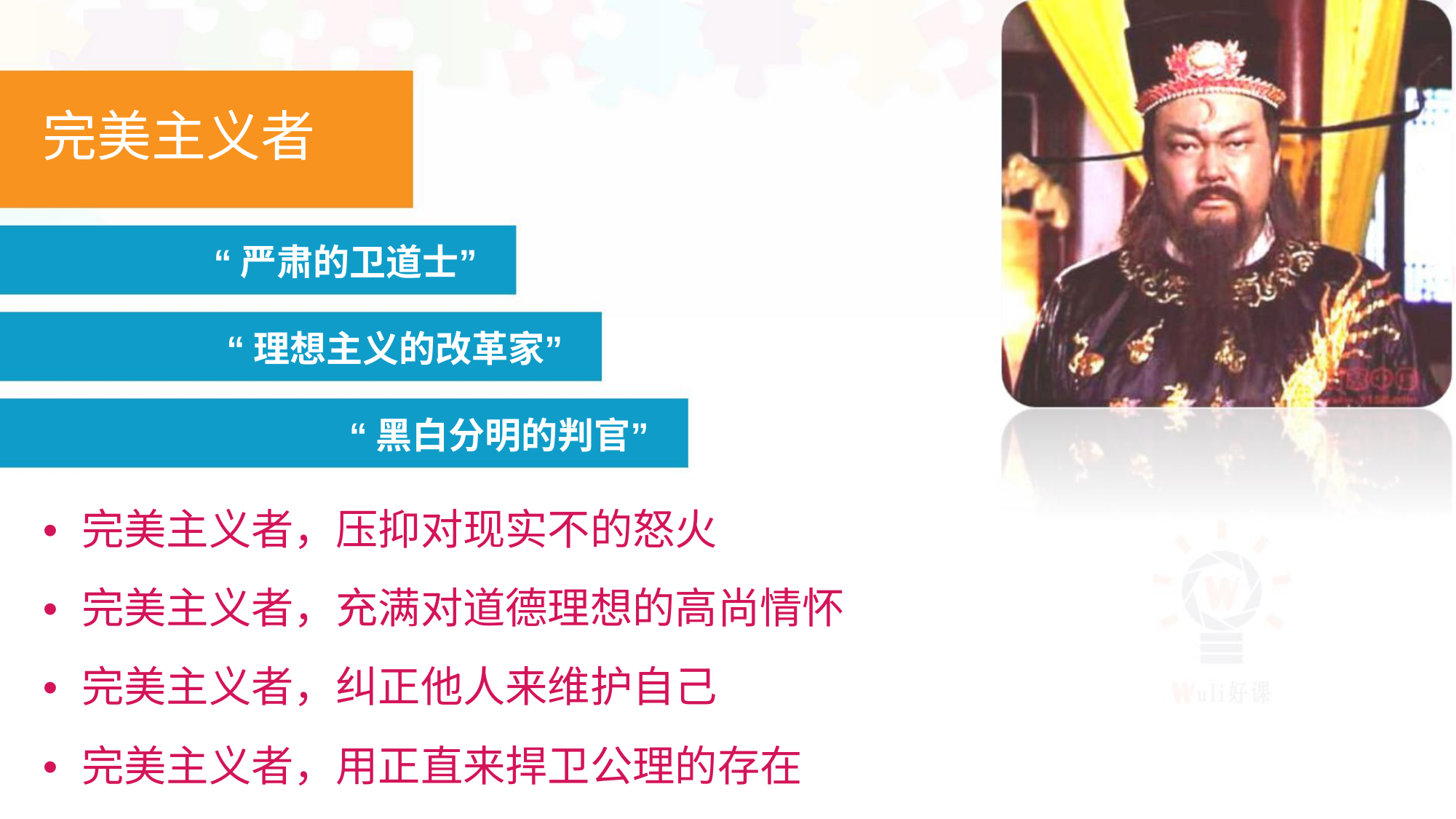

完美主义者
“严肃的卫道士”
“理想主义的改革家”
“黑白分明的判官”
• 完美主义者，压抑对现实不的怒火
• 完美主义者，充满对道德理想的高尚情怀
• 完美主义者，纠正他人来维护自己
• 完美主义者，用正直来捍卫公理的存在